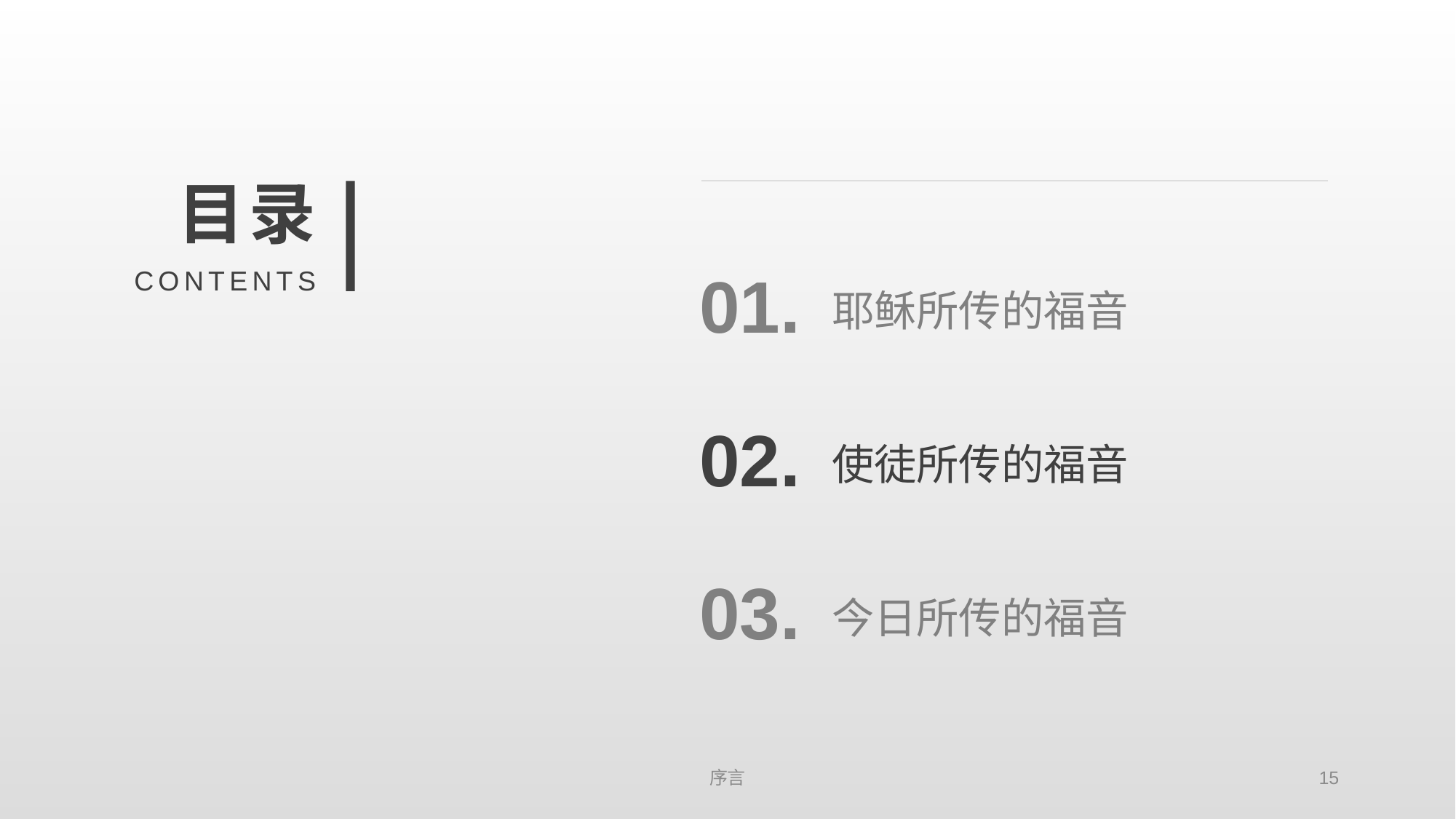

目录

01.
耶稣所传的福音
CONTENTS
02.
使徒所传的福音
03.
今日所传的福音
序言
15